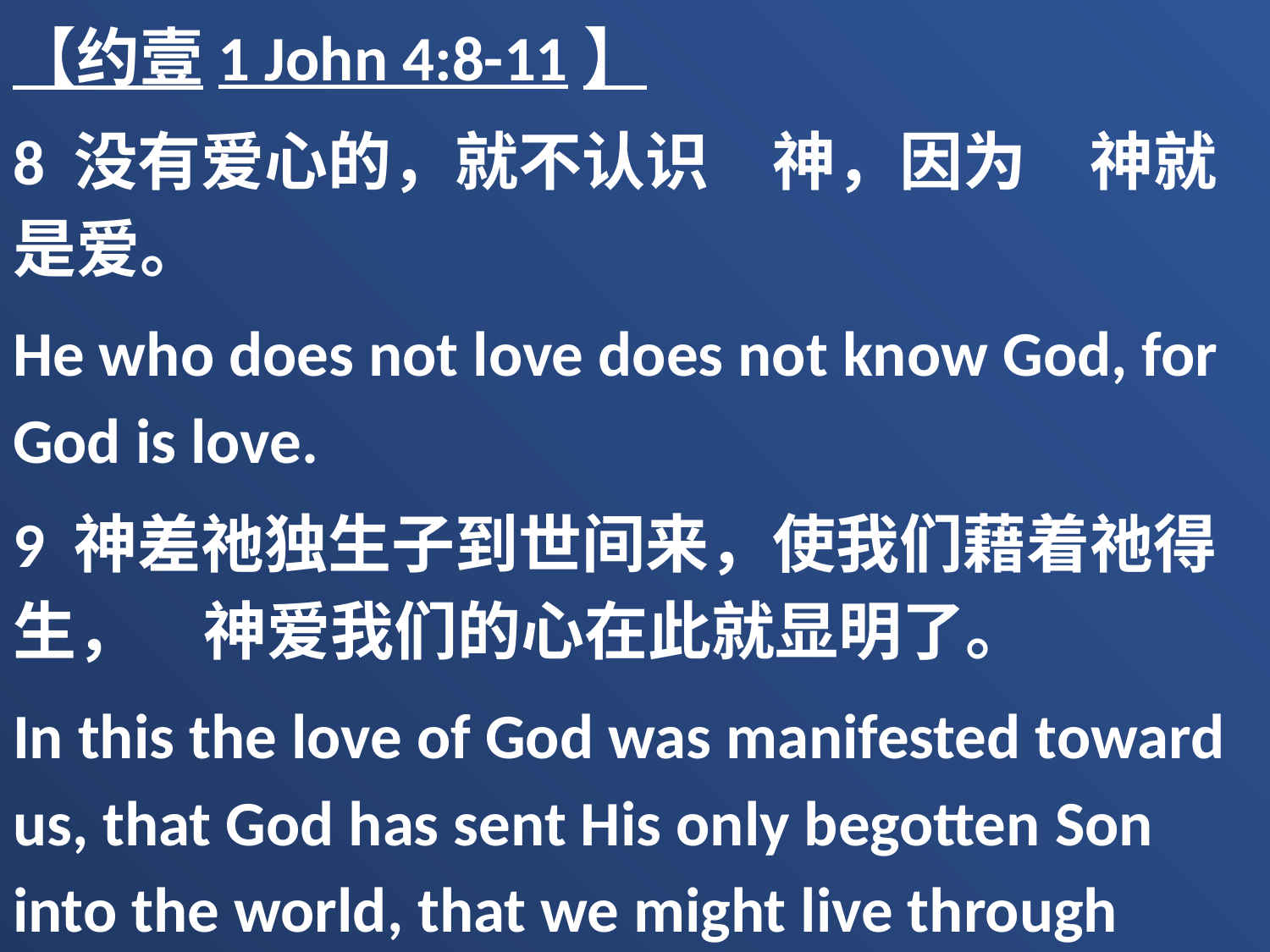

【约壹1 John 4:8-11】
8 没有爱心的，就不认识　神，因为　神就是爱。
He who does not love does not know God, for God is love.
9 神差祂独生子到世间来，使我们藉着祂得生，　神爱我们的心在此就显明了。
In this the love of God was manifested toward us, that God has sent His only begotten Son into the world, that we might live through Him.